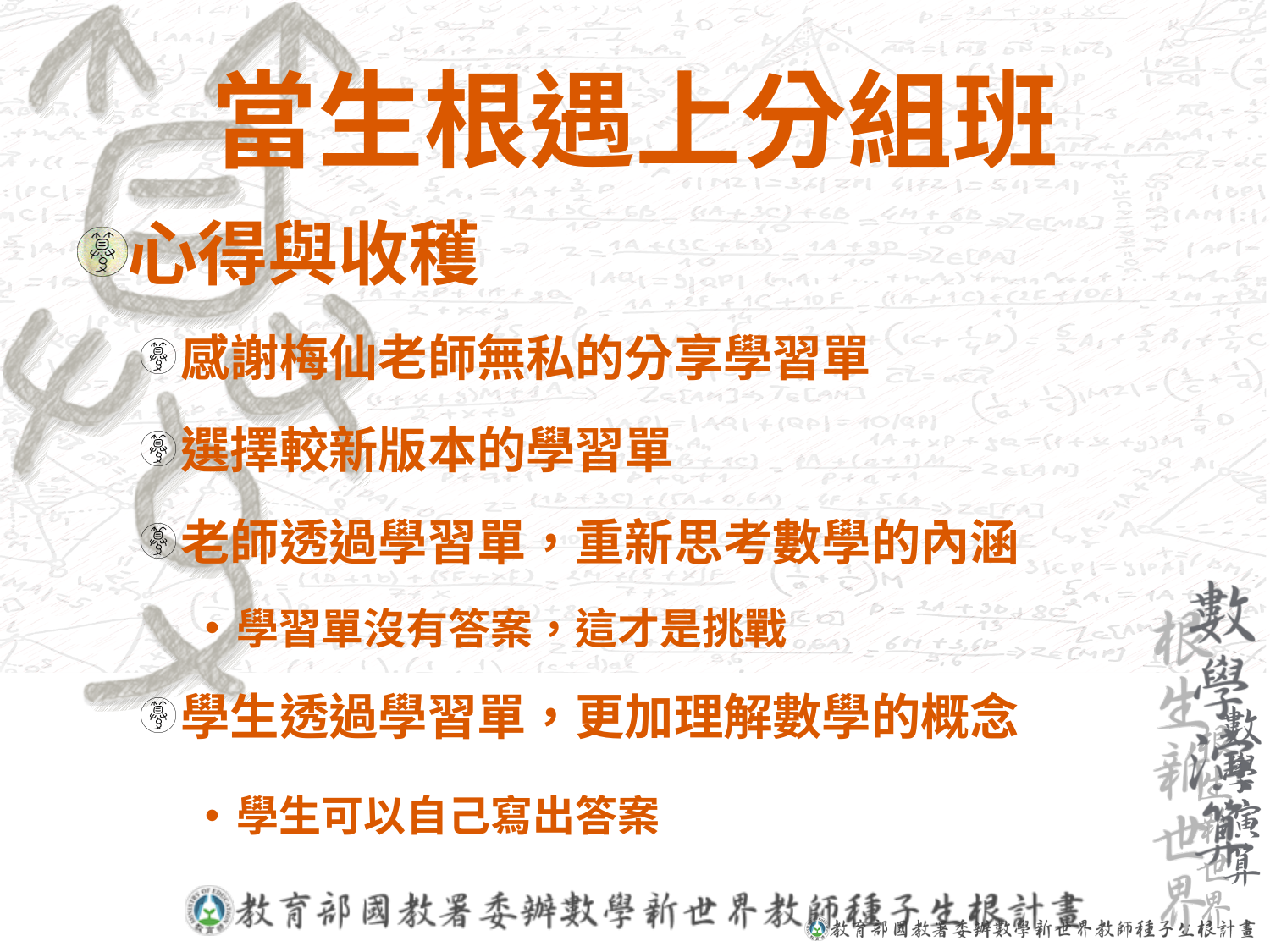

當生根遇上分組班
心得與收穫
感謝梅仙老師無私的分享學習單
選擇較新版本的學習單
老師透過學習單，重新思考數學的內涵
學習單沒有答案，這才是挑戰
學生透過學習單，更加理解數學的概念
學生可以自己寫出答案